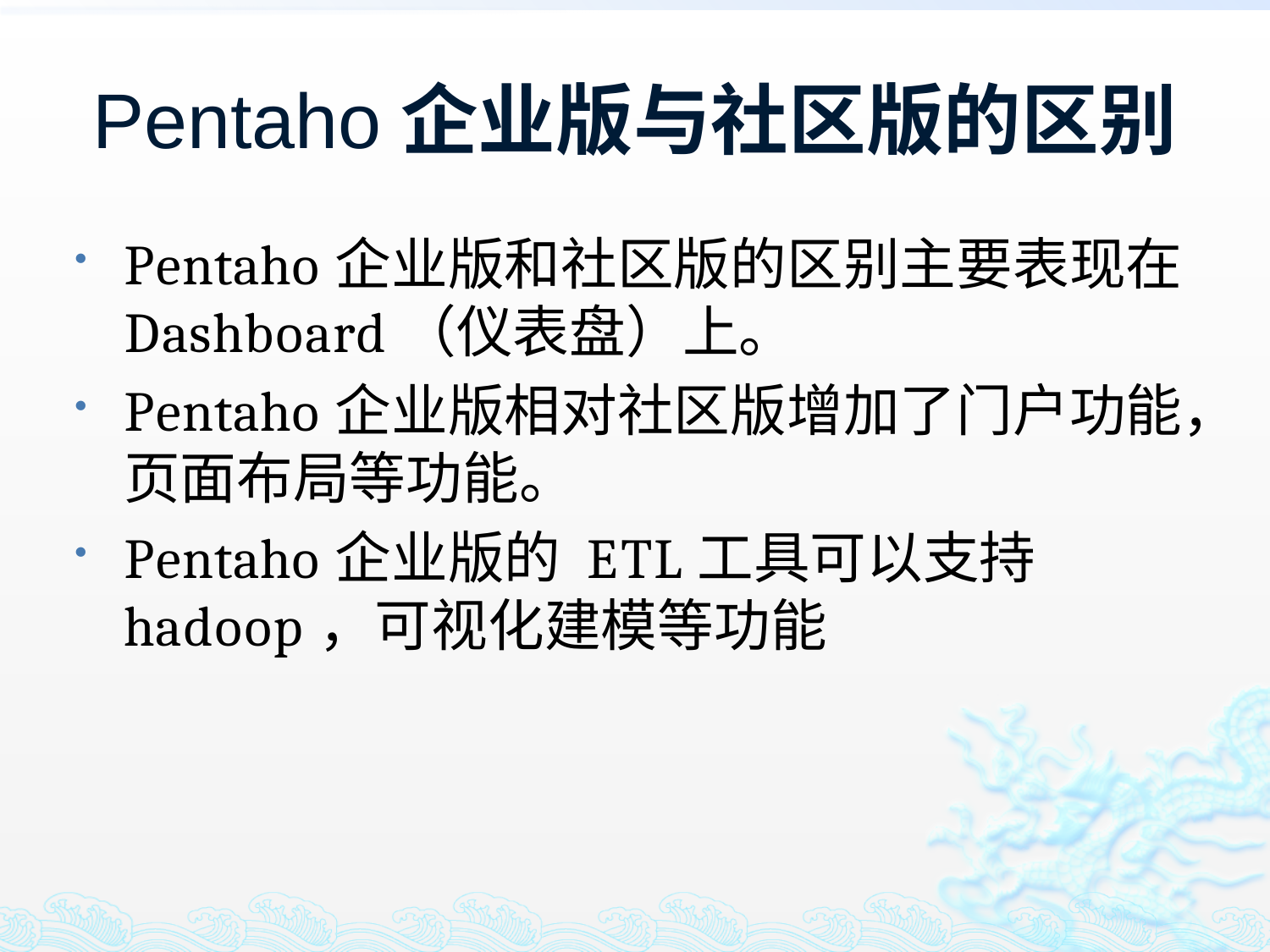

# Pentaho企业版与社区版的区别
Pentaho企业版和社区版的区别主要表现在Dashboard（仪表盘）上。
Pentaho企业版相对社区版增加了门户功能，页面布局等功能。
Pentaho企业版的 ETL工具可以支持hadoop，可视化建模等功能